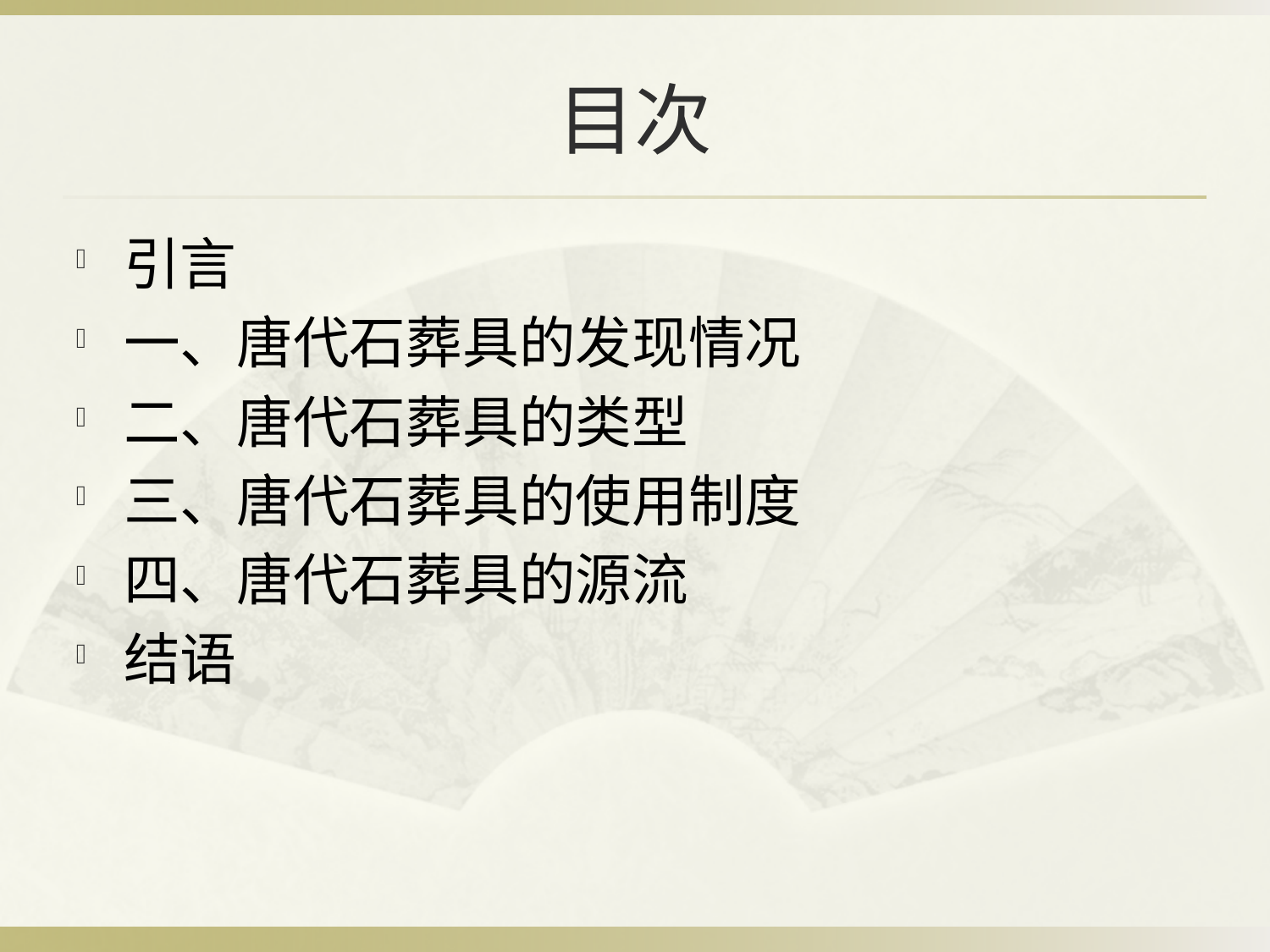

# 目次
引言
一、唐代石葬具的发现情况
二、唐代石葬具的类型
三、唐代石葬具的使用制度
四、唐代石葬具的源流
结语